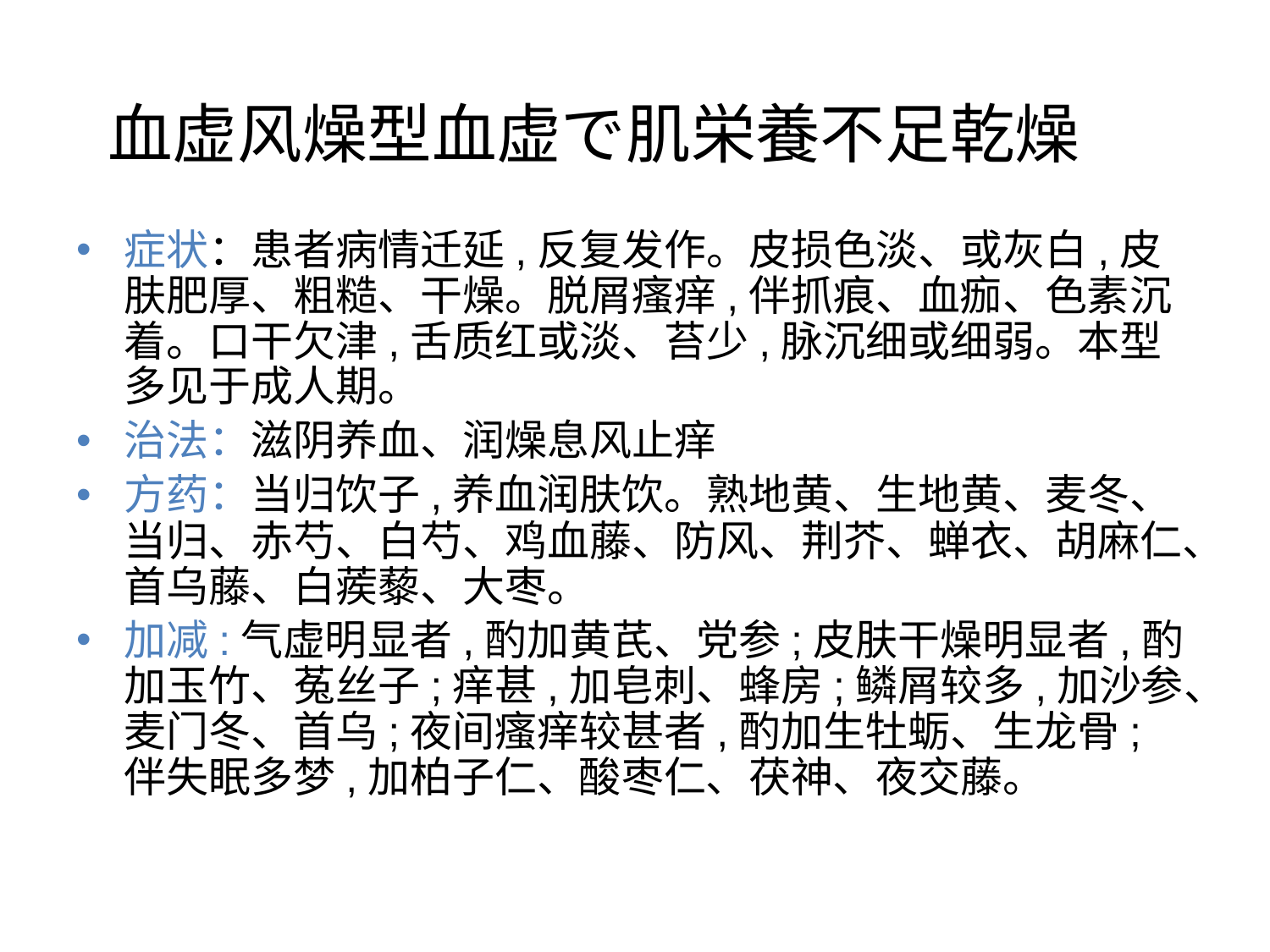

# 血虚风燥型血虚で肌栄養不足乾燥
症状：患者病情迁延,反复发作。皮损色淡、或灰白,皮肤肥厚、粗糙、干燥。脱屑瘙痒,伴抓痕、血痂、色素沉着。口干欠津,舌质红或淡、苔少,脉沉细或细弱。本型多见于成人期。
治法：滋阴养血、润燥息风止痒
方药：当归饮子,养血润肤饮。熟地黄、生地黄、麦冬、当归、赤芍、白芍、鸡血藤、防风、荆芥、蝉衣、胡麻仁、首乌藤、白蒺藜、大枣。
加减:气虚明显者,酌加黄芪、党参;皮肤干燥明显者,酌加玉竹、菟丝子;痒甚,加皂刺、蜂房;鳞屑较多,加沙参、麦门冬、首乌;夜间瘙痒较甚者,酌加生牡蛎、生龙骨;伴失眠多梦,加柏子仁、酸枣仁、茯神、夜交藤。